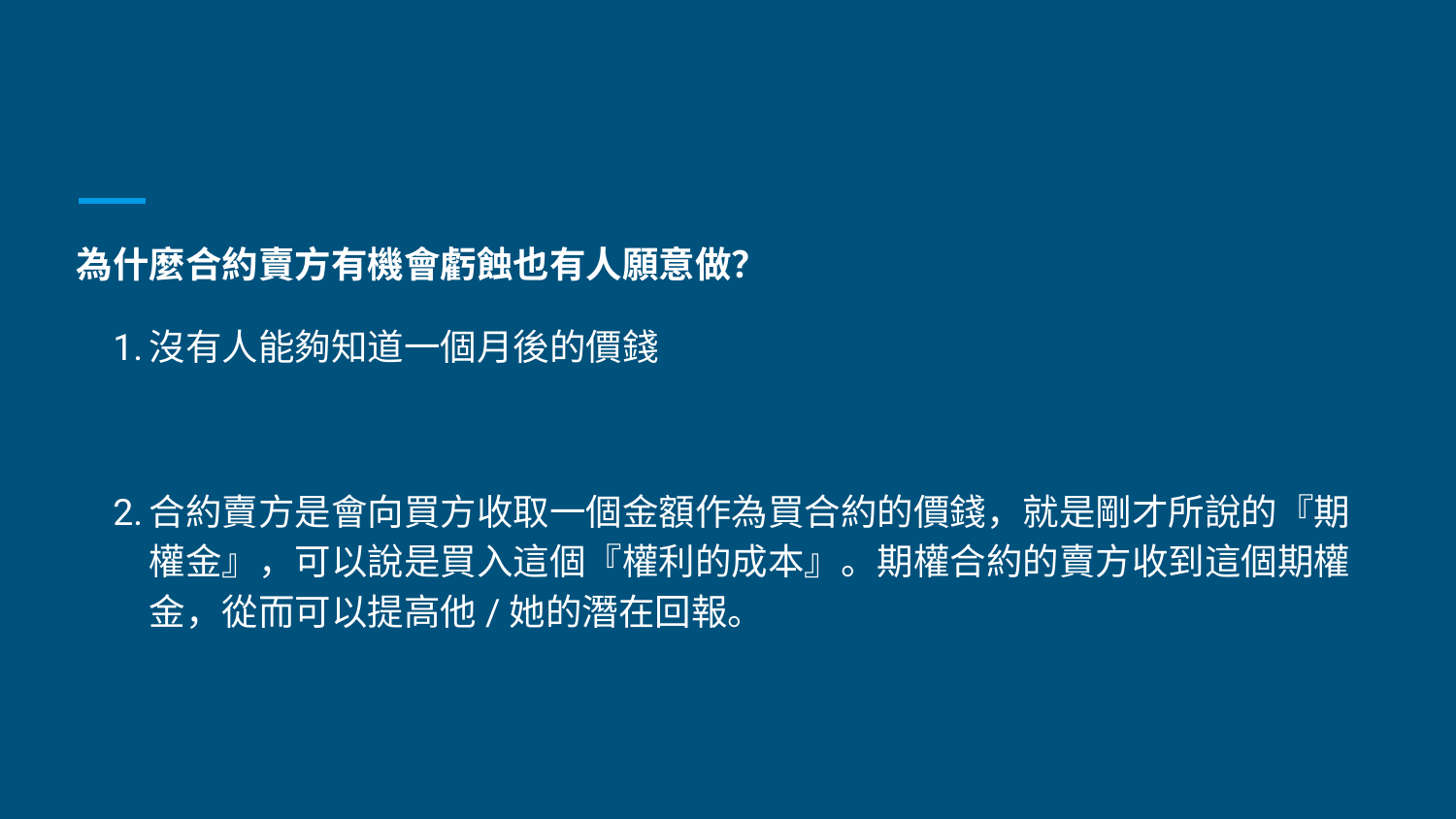

#
為什麼合約賣方有機會虧蝕也有人願意做？
沒有人能夠知道一個月後的價錢

合約賣方是會向買方收取一個金額作為買合約的價錢，就是剛才所說的『期權金』，可以說是買入這個『權利的成本』。期權合約的賣方收到這個期權金，從而可以提高他/她的潛在回報。